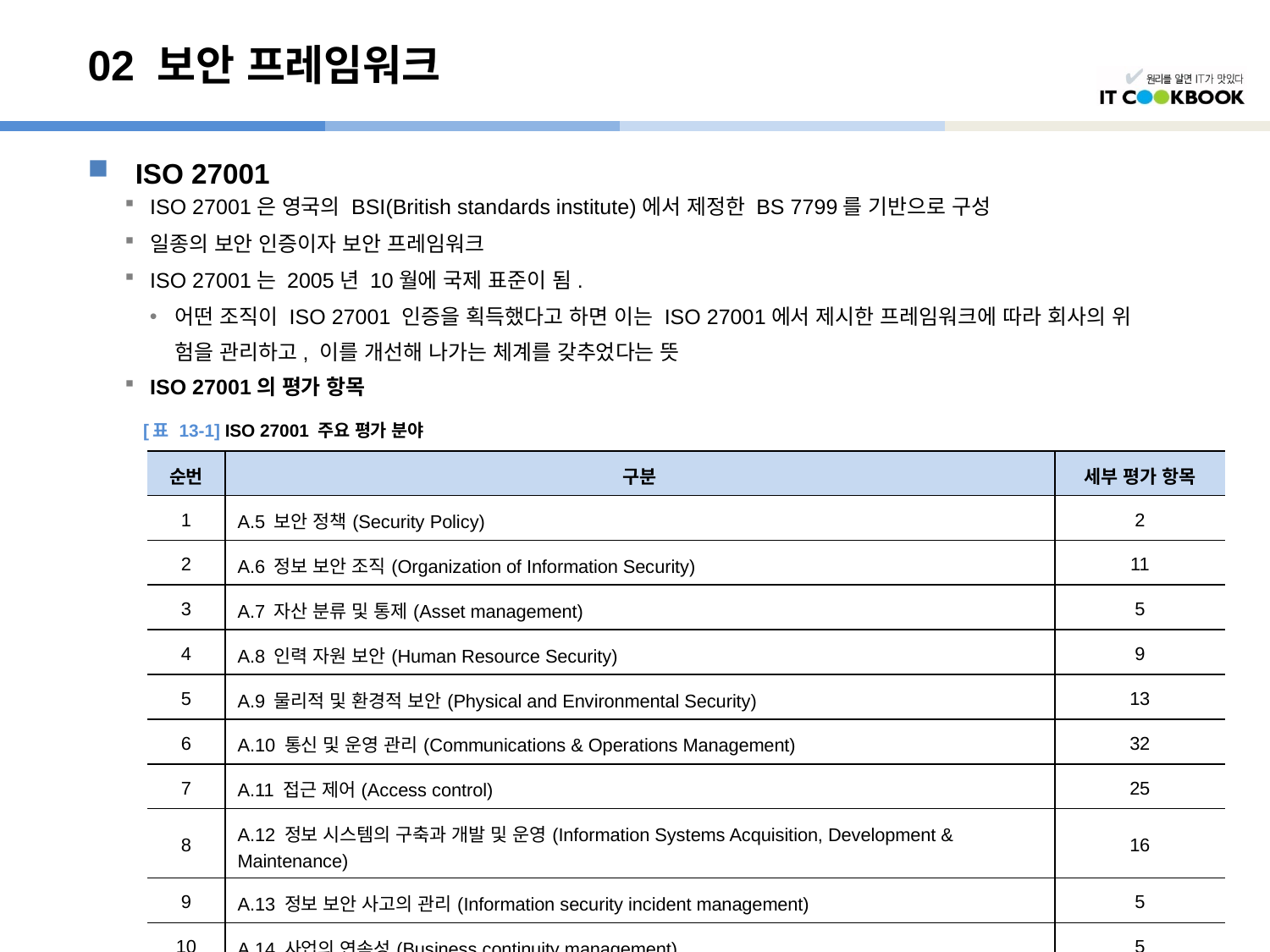

# 02 보안 프레임워크
ISO 27001
ISO 27001은 영국의 BSI(British standards institute)에서 제정한 BS 7799를 기반으로 구성
일종의 보안 인증이자 보안 프레임워크
ISO 27001는 2005년 10월에 국제 표준이 됨.
어떤 조직이 ISO 27001 인증을 획득했다고 하면 이는 ISO 27001에서 제시한 프레임워크에 따라 회사의 위
	험을 관리하고, 이를 개선해 나가는 체계를 갖추었다는 뜻
ISO 27001의 평가 항목
[표 13-1] ISO 27001 주요 평가 분야
| 순번 | 구분 | 세부 평가 항목 |
| --- | --- | --- |
| 1 | A.5 보안 정책(Security Policy) | 2 |
| 2 | A.6 정보 보안 조직(Organization of Information Security) | 11 |
| 3 | A.7 자산 분류 및 통제(Asset management) | 5 |
| 4 | A.8 인력 자원 보안(Human Resource Security) | 9 |
| 5 | A.9 물리적 및 환경적 보안(Physical and Environmental Security) | 13 |
| 6 | A.10 통신 및 운영 관리(Communications & Operations Management) | 32 |
| 7 | A.11 접근 제어(Access control) | 25 |
| 8 | A.12 정보 시스템의 구축과 개발 및 운영(Information Systems Acquisition, Development & Maintenance) | 16 |
| 9 | A.13 정보 보안 사고의 관리(Information security incident management) | 5 |
| 10 | A.14 사업의 연속성(Business continuity management) | 5 |
| 11 | A.15 준거성(Regulatory compliance) | 10 |